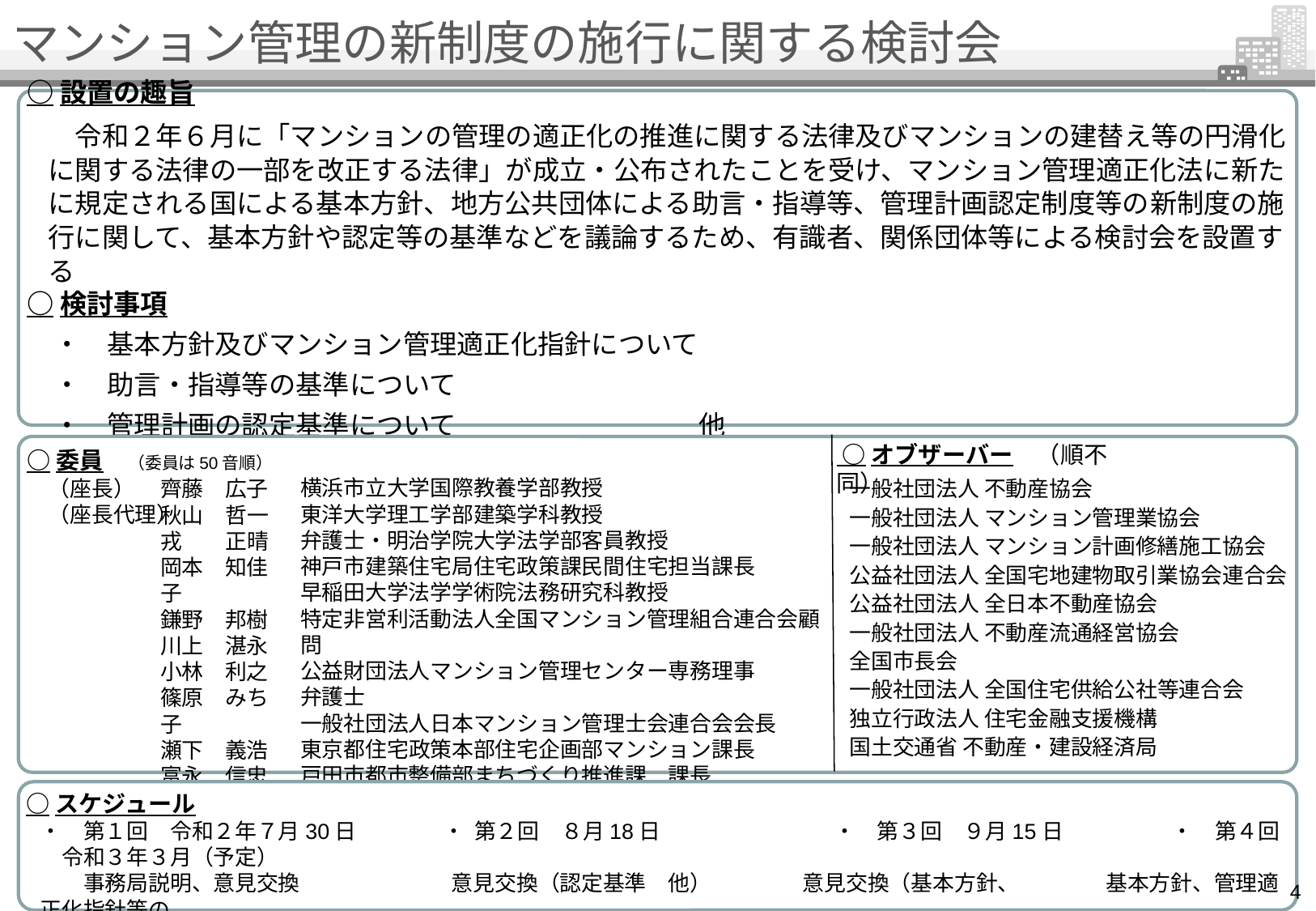

# マンション管理の新制度の施行に関する検討会
○設置の趣旨
　令和２年６月に「マンションの管理の適正化の推進に関する法律及びマンションの建替え等の円滑化に関する法律の一部を改正する法律」が成立・公布されたことを受け、マンション管理適正化法に新たに規定される国による基本方針、地方公共団体による助言・指導等、管理計画認定制度等の新制度の施行に関して、基本方針や認定等の基準などを議論するため、有識者、関係団体等による検討会を設置する
○検討事項
　・　基本方針及びマンション管理適正化指針について
　・　助言・指導等の基準について
　・　管理計画の認定基準について　　　　　　　　　他
 ○オブザーバー　（順不同）
○委員　（委員は50音順）
　（座長）
　（座長代理）

一般社団法人 不動産協会
一般社団法人 マンション管理業協会
一般社団法人 マンション計画修繕施工協会
公益社団法人 全国宅地建物取引業協会連合会
公益社団法人 全日本不動産協会
一般社団法人 不動産流通経営協会
全国市長会
一般社団法人 全国住宅供給公社等連合会
独立行政法人 住宅金融支援機構
国土交通省 不動産・建設経済局
横浜市立大学国際教養学部教授
東洋大学理工学部建築学科教授
弁護士・明治学院大学法学部客員教授
神戸市建築住宅局住宅政策課民間住宅担当課長
早稲田大学法学学術院法務研究科教授
特定非営利活動法人全国マンション管理組合連合会顧問
公益財団法人マンション管理センター専務理事
弁護士
一般社団法人日本マンション管理士会連合会会長
東京都住宅政策本部住宅企画部マンション課長
戸田市都市整備部まちづくり推進課　課長
齊藤　広子
秋山　哲一
戎　　正晴
岡本　知佳子
鎌野　邦樹
川上　湛永
小林　利之
篠原　みち子
瀬下　義浩
富永　信忠
村井　芳巳
○スケジュール
・　第１回　令和２年７月30日　　　　・  第２回　８月18日　　　　　　　　・　第３回　９月15日　　　　　・　第４回　令和３年３月（予定）
　　事務局説明、意見交換　　　　　　　意見交換（認定基準　他）　　　　 意見交換（基本方針、　　　　基本方針、管理適正化指針等の
　　　　　　　　　　　　　　　　　　　　　　　　　　　　　　　　　　　　　　　　　　　  　 管理適正化指針　他）　　　　方向性について

4